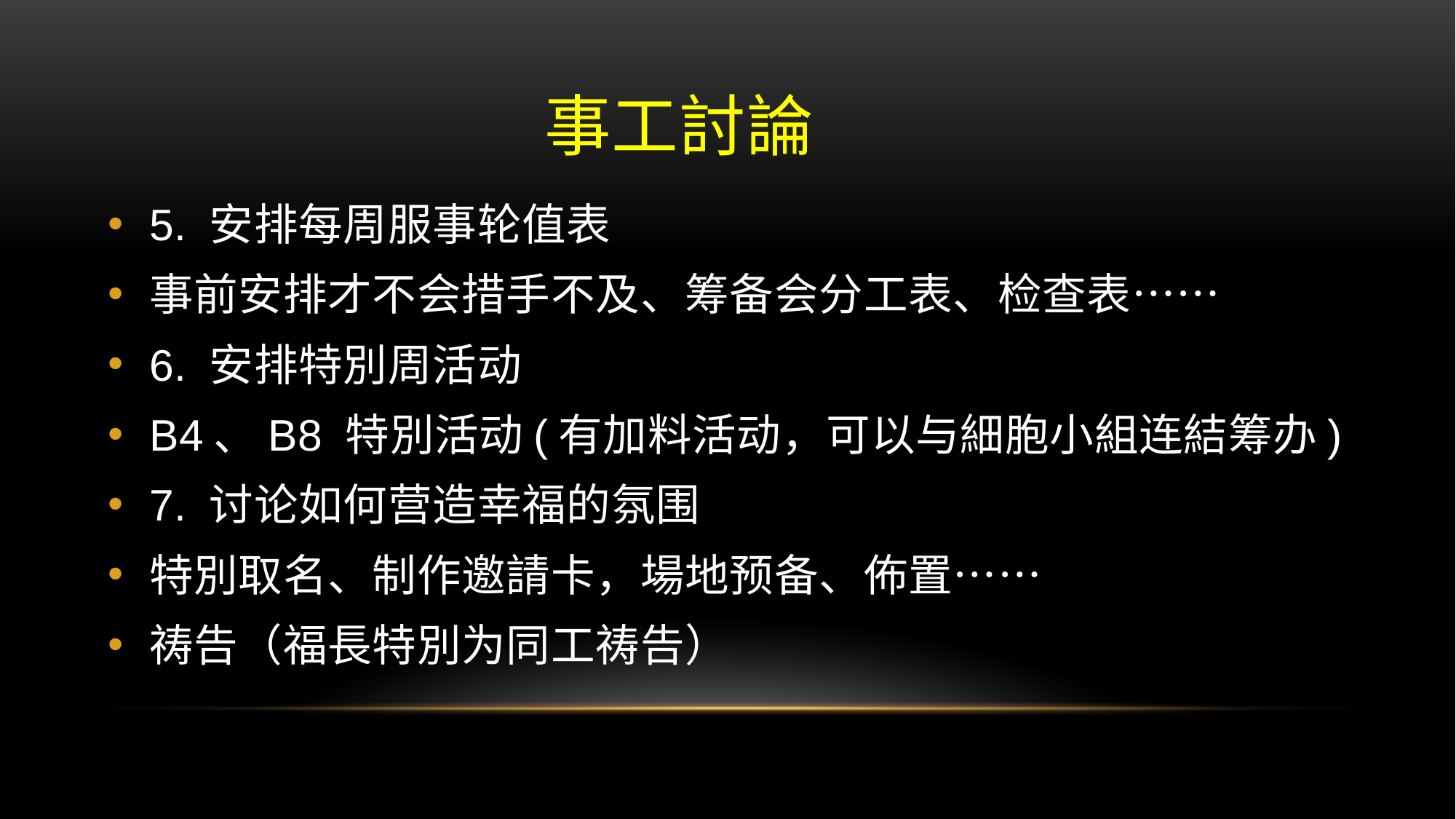

# 事工討論
5. 安排每周服事轮值表
事前安排才不会措手不及、筹备会分工表、检查表……
6. 安排特別周活动
B4、B8 特別活动(有加料活动，可以与細胞小組连結筹办)
7. 讨论如何营造幸福的氛围
特別取名、制作邀請卡，場地预备、佈置……
祷告（福長特別为同工祷告）